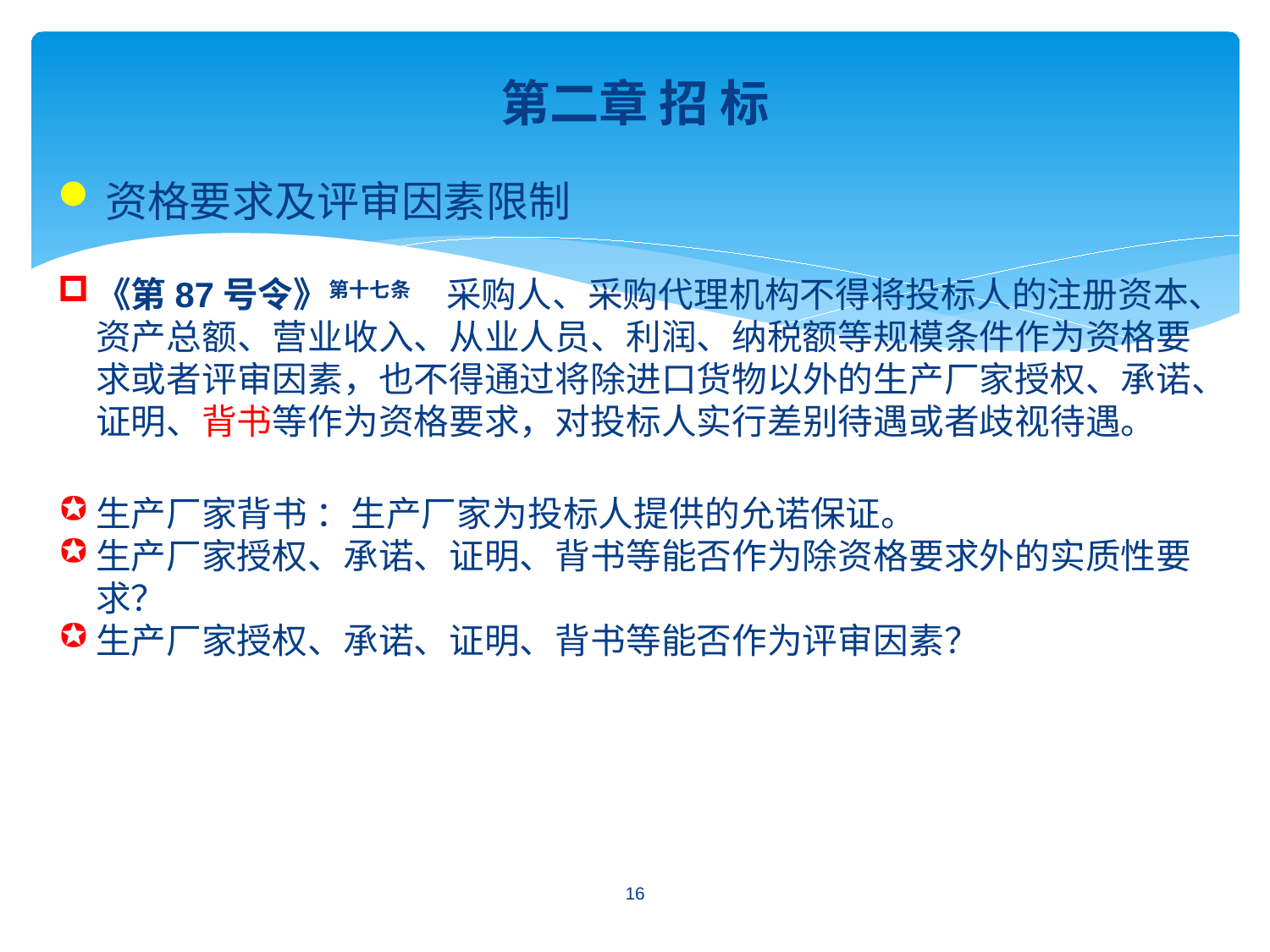

第二章 招 标
资格要求及评审因素限制
《第87号令》第十七条　采购人、采购代理机构不得将投标人的注册资本、资产总额、营业收入、从业人员、利润、纳税额等规模条件作为资格要求或者评审因素，也不得通过将除进口货物以外的生产厂家授权、承诺、证明、背书等作为资格要求，对投标人实行差别待遇或者歧视待遇。

生产厂家背书 ：生产厂家为投标人提供的允诺保证。
生产厂家授权、承诺、证明、背书等能否作为除资格要求外的实质性要求？
生产厂家授权、承诺、证明、背书等能否作为评审因素？
16